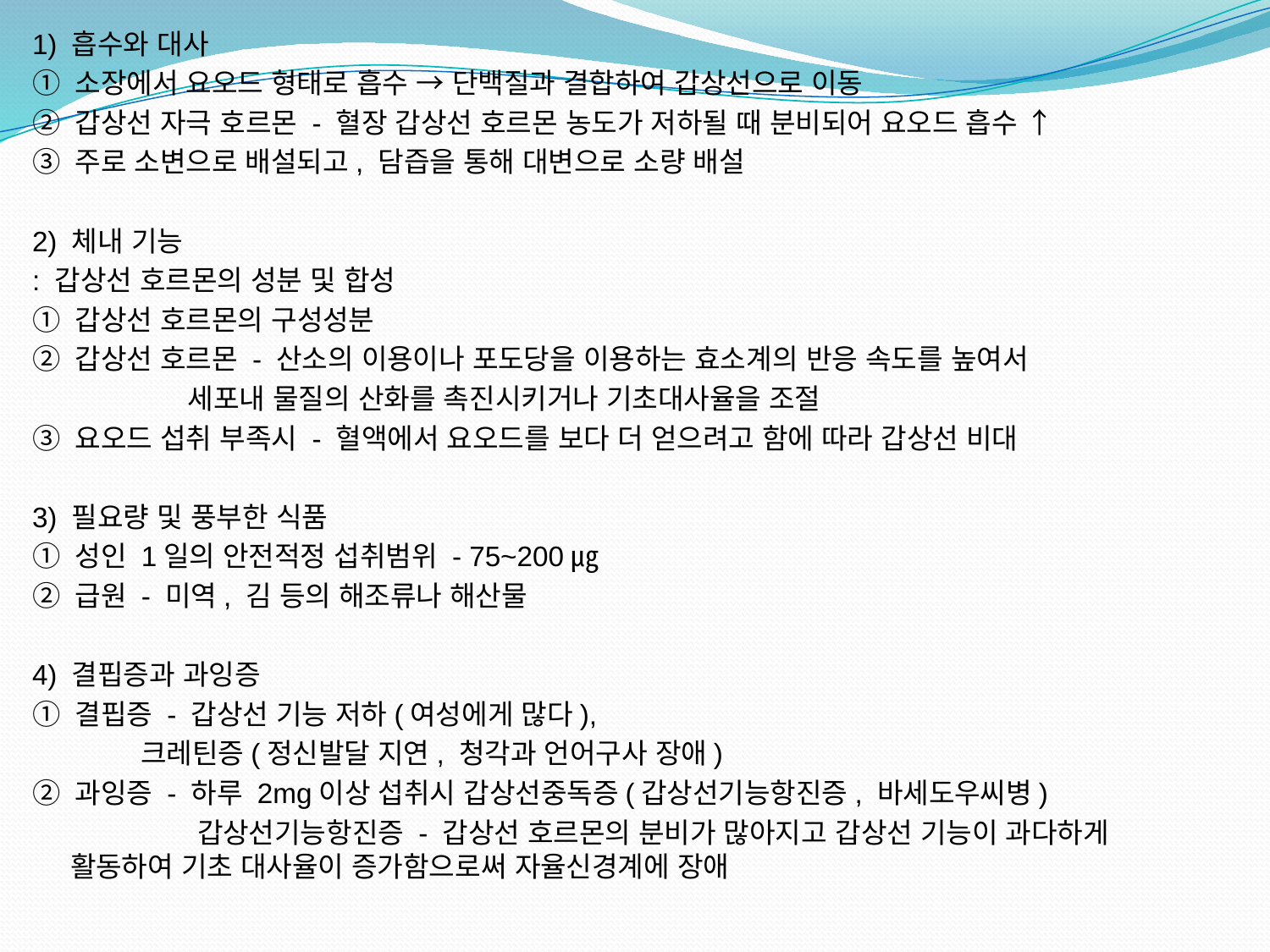

1) 흡수와 대사
① 소장에서 요오드 형태로 흡수 → 단백질과 결합하여 갑상선으로 이동
② 갑상선 자극 호르몬 - 혈장 갑상선 호르몬 농도가 저하될 때 분비되어 요오드 흡수 ↑
③ 주로 소변으로 배설되고, 담즙을 통해 대변으로 소량 배설

2) 체내 기능
: 갑상선 호르몬의 성분 및 합성
① 갑상선 호르몬의 구성성분
② 갑상선 호르몬 - 산소의 이용이나 포도당을 이용하는 효소계의 반응 속도를 높여서
                   세포내 물질의 산화를 촉진시키거나 기초대사율을 조절
③ 요오드 섭취 부족시 - 혈액에서 요오드를 보다 더 얻으려고 함에 따라 갑상선 비대

3) 필요량 및 풍부한 식품
① 성인 1일의 안전적정 섭취범위 - 75~200㎍
② 급원 - 미역, 김 등의 해조류나 해산물

4) 결핍증과 과잉증
① 결핍증 - 갑상선 기능 저하(여성에게 많다),
             크레틴증(정신발달 지연, 청각과 언어구사 장애)
② 과잉증 - 하루 2mg이상 섭취시 갑상선중독증(갑상선기능항진증, 바세도우씨병)
		갑상선기능항진증 - 갑상선 호르몬의 분비가 많아지고 갑상선 기능이 과다하게 	활동하여 기초 대사율이 증가함으로써 자율신경계에 장애